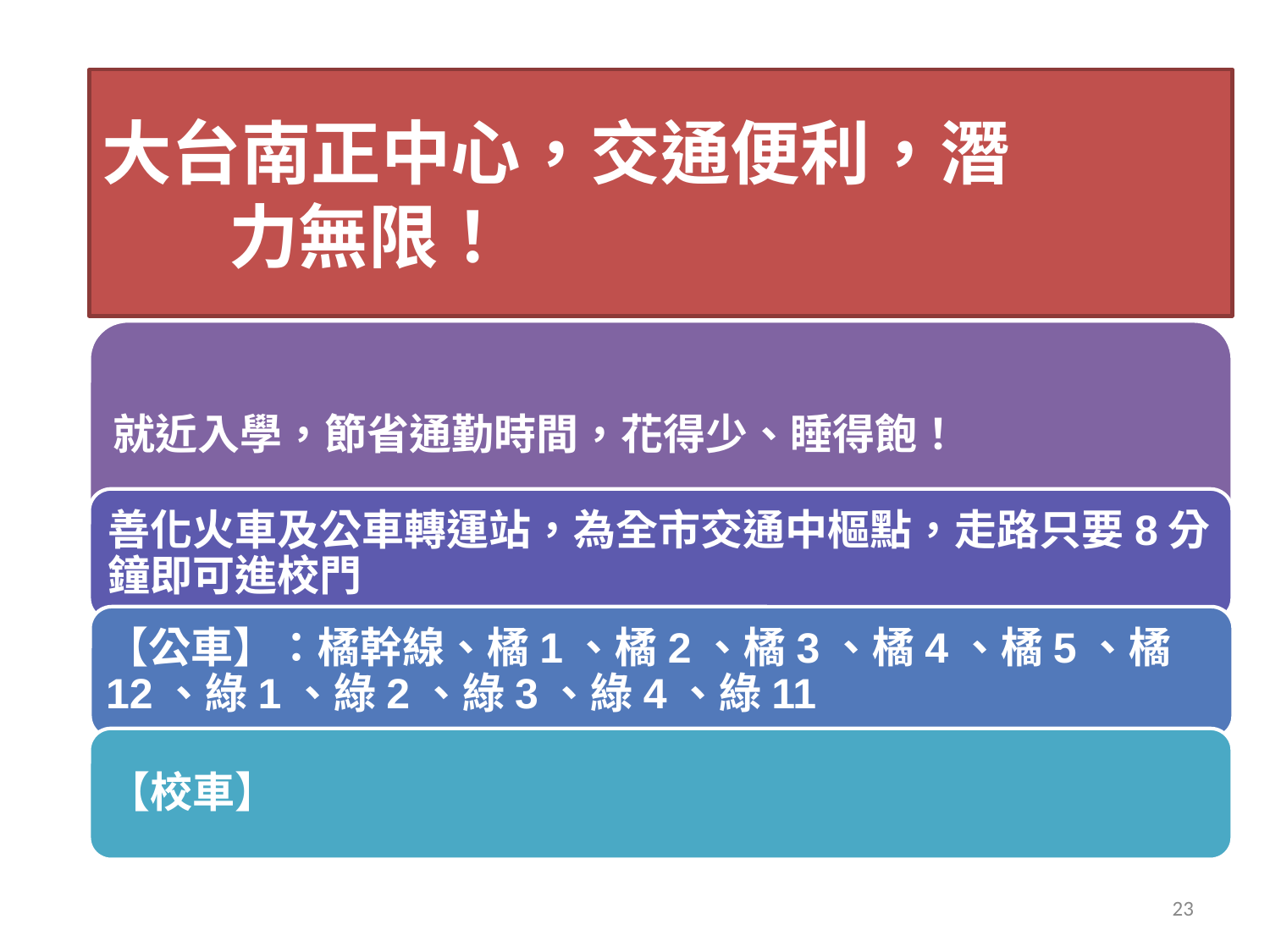

# 大台南正中心，交通便利，潛 力無限！

就近入學，節省通勤時間，花得少、睡得飽！

善化火車及公車轉運站，為全市交通中樞點，走路只要8分鐘即可進校門

【公車】：橘幹線、橘1、橘2、橘3、橘4、橘5、橘12、綠1、綠2、綠3、綠4、綠11

【校車】
23